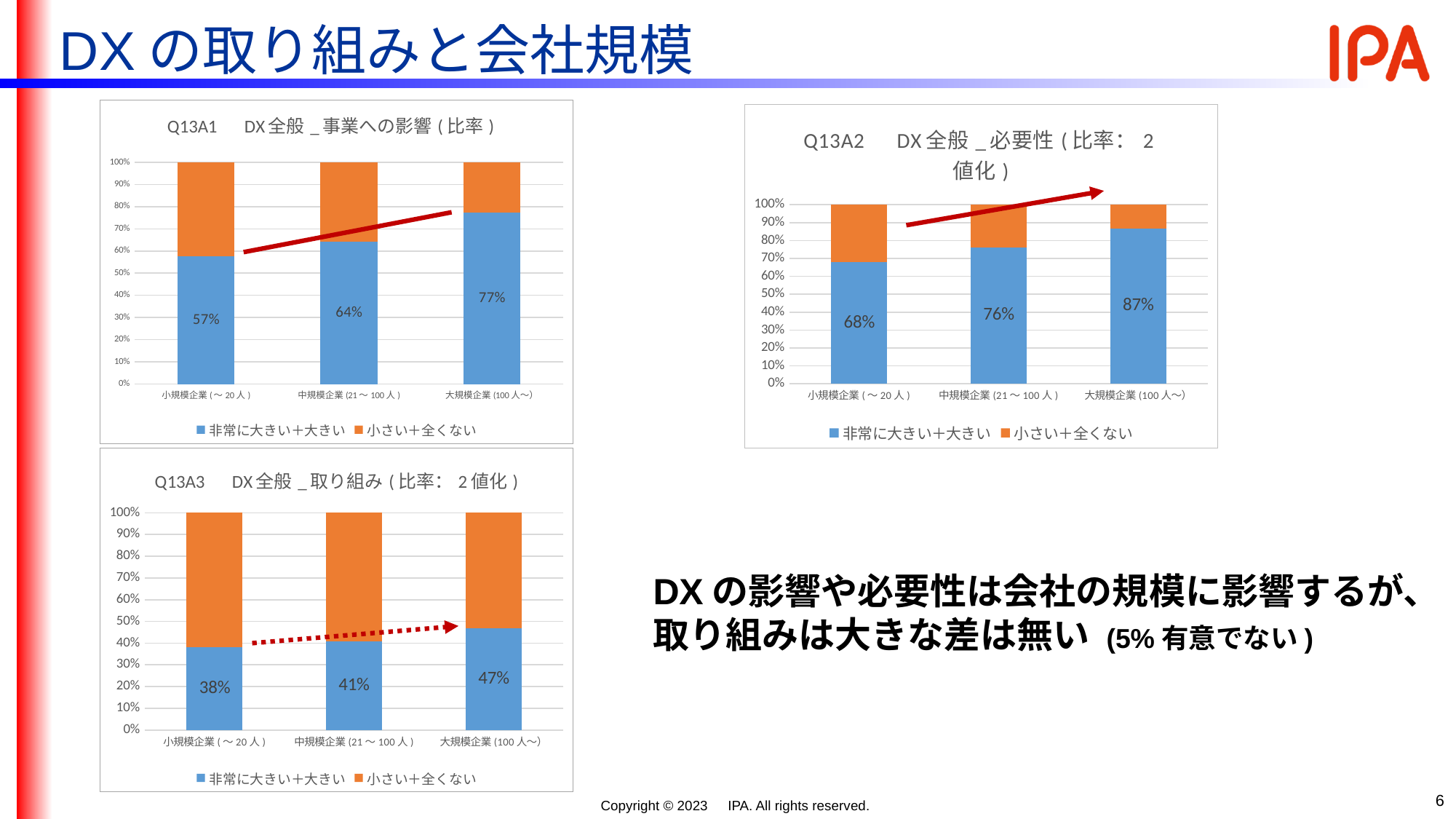

DXの取り組みと会社規模

### Chart: Q13A1　DX全般_事業への影響(比率)

| Category | 非常に大きい＋大きい | 小さい＋全くない |
|---|---|---|
| 小規模企業(～20人) | 0.5746606334841629 | 0.4253393665158371 |
| 中規模企業(21～100人) | 0.6421404682274248 | 0.35785953177257523 |
| 大規模企業(100人～） | 0.7730496453900709 | 0.22695035460992907 |

### Chart: Q13A2　DX全般_必要性(比率：2値化)

| Category | 非常に大きい＋大きい | 小さい＋全くない |
|---|---|---|
| 小規模企業(～20人) | 0.6791208791208792 | 0.3208791208791209 |
| 中規模企業(21～100人) | 0.7612903225806451 | 0.23870967741935484 |
| 大規模企業(100人～） | 0.8671328671328671 | 0.13286713286713286 |

### Chart: Q13A3　DX全般_取り組み(比率：2値化)

| Category | 非常に大きい＋大きい | 小さい＋全くない |
|---|---|---|
| 小規模企業(～20人) | 0.37945492662473795 | 0.6205450733752621 |
| 中規模企業(21～100人) | 0.40809968847352024 | 0.5919003115264797 |
| 大規模企業(100人～） | 0.46710526315789475 | 0.5328947368421053 |
DXの影響や必要性は会社の規模に影響するが、取り組みは大きな差は無い (5%有意でない)
6